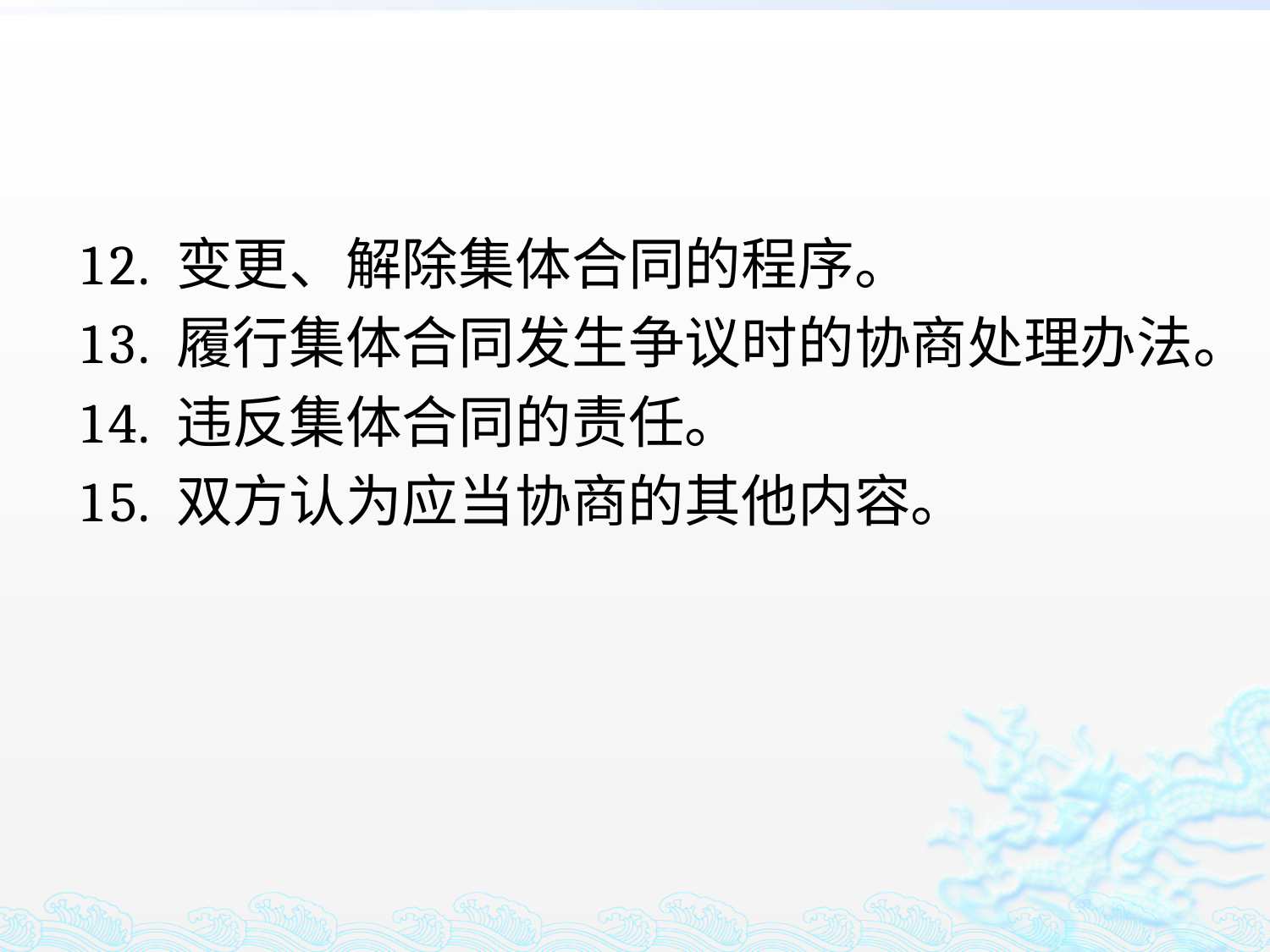

#
12. 变更、解除集体合同的程序。
13. 履行集体合同发生争议时的协商处理办法。
14. 违反集体合同的责任。
15. 双方认为应当协商的其他内容。